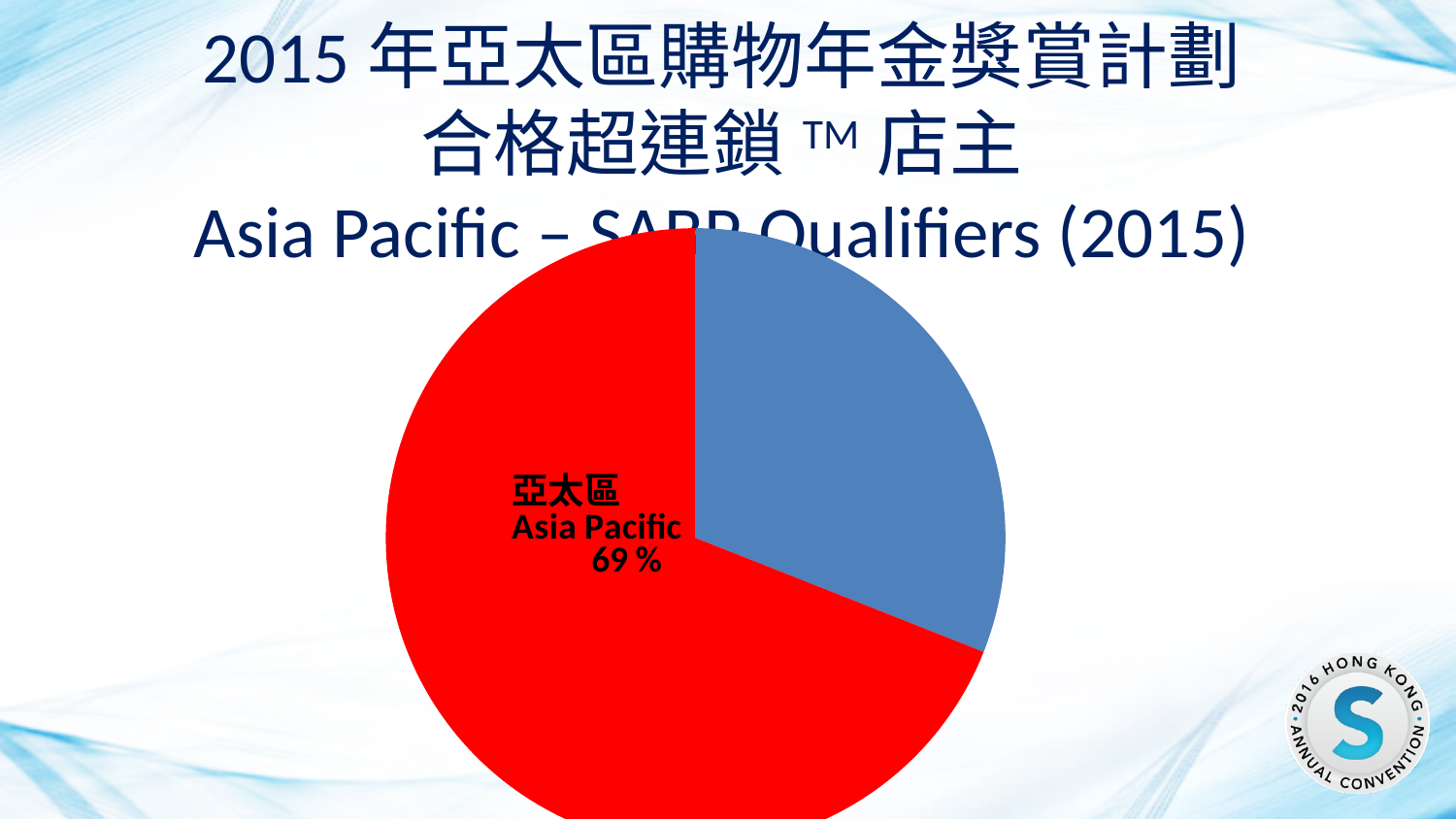

2015年亞太區購物年金獎賞計劃
合格超連鎖TM店主
Asia Pacific – SABP Qualifiers (2015)

### Chart

| Category | Column1 |
|---|---|
| 2nd Qtr | 0.31 |
| Asia Pacific | 0.69 |